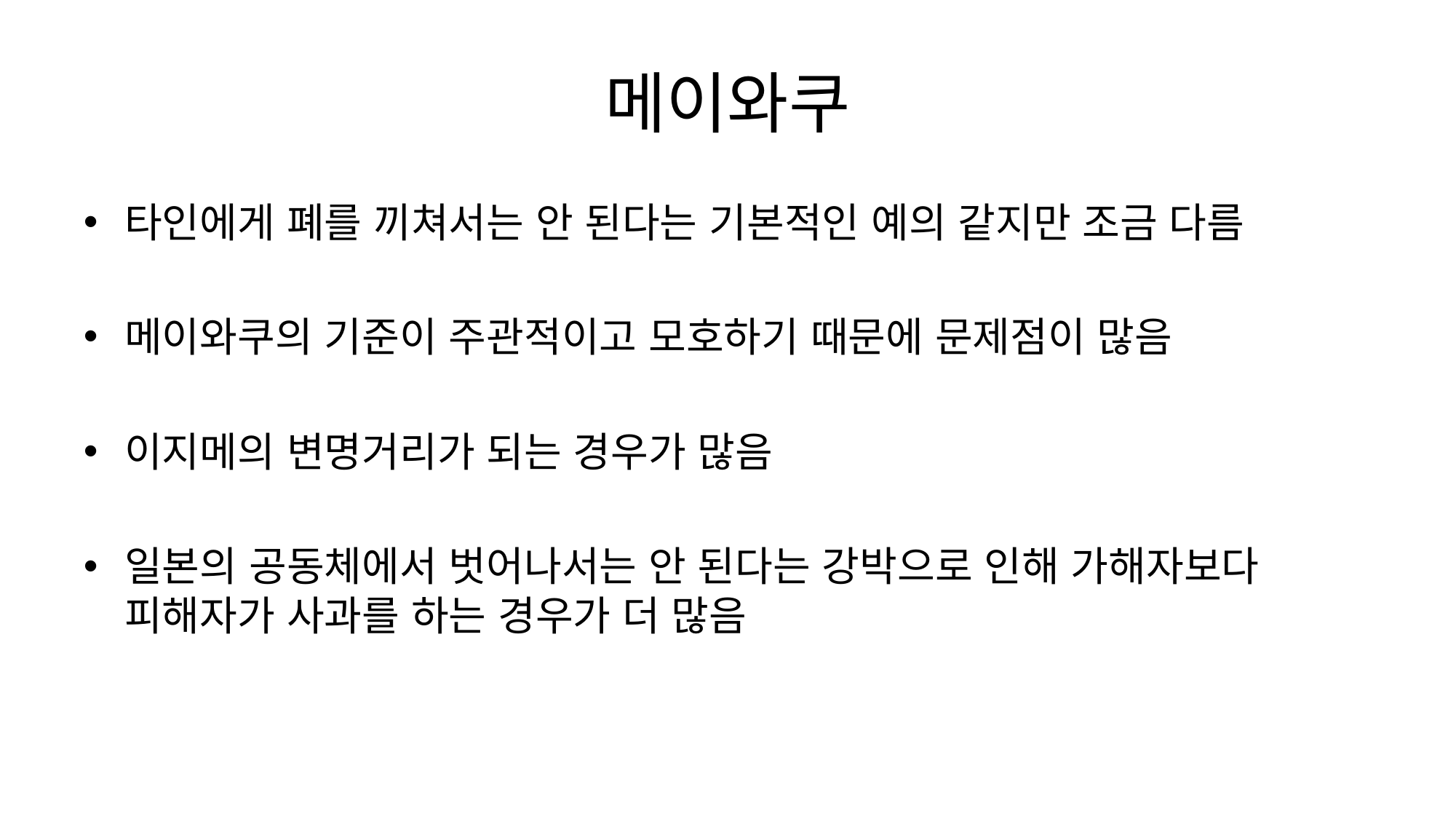

# 메이와쿠
타인에게 폐를 끼쳐서는 안 된다는 기본적인 예의 같지만 조금 다름

메이와쿠의 기준이 주관적이고 모호하기 때문에 문제점이 많음

이지메의 변명거리가 되는 경우가 많음

일본의 공동체에서 벗어나서는 안 된다는 강박으로 인해 가해자보다 피해자가 사과를 하는 경우가 더 많음